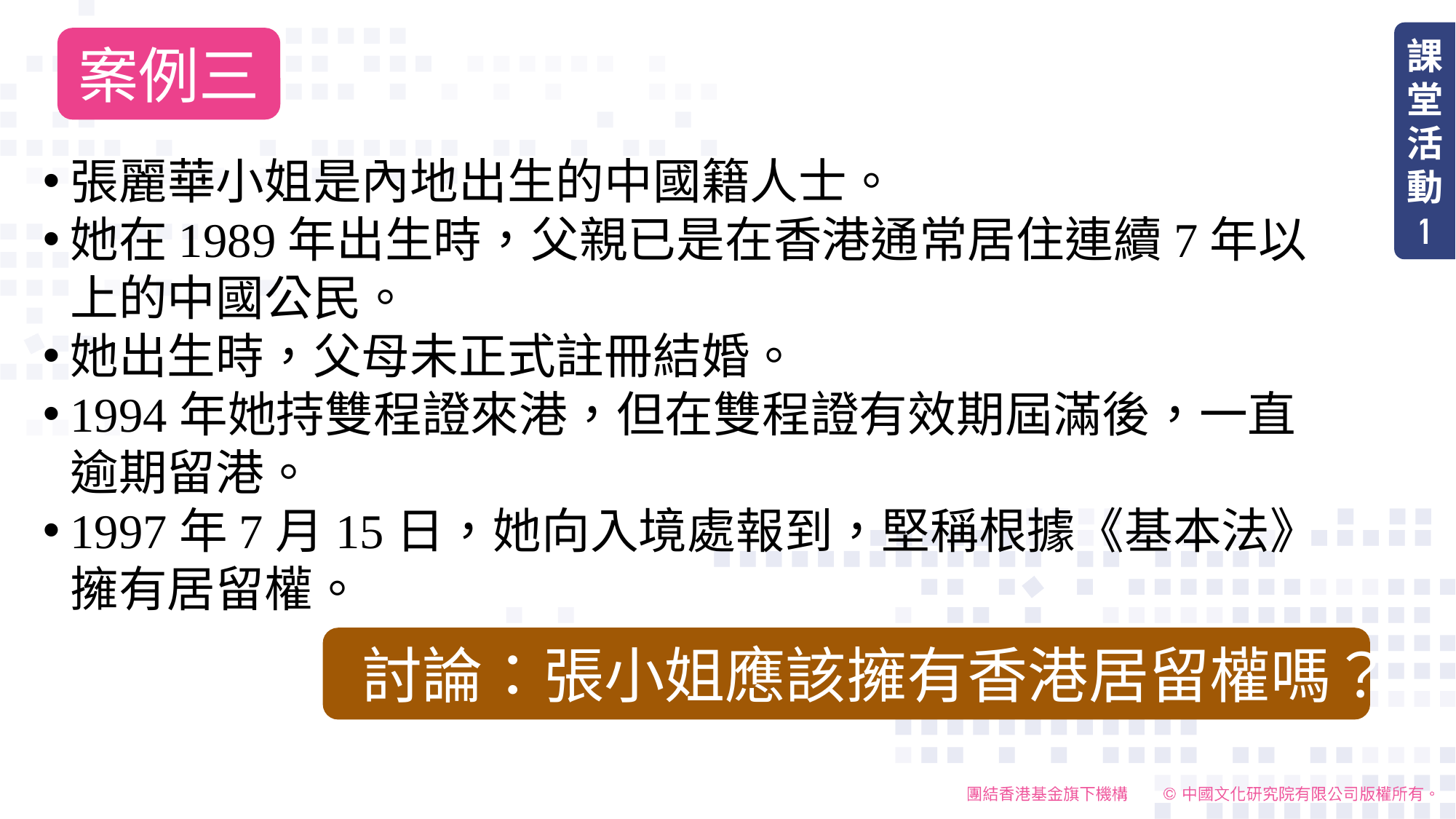

案例三
課堂活動
1

張麗華小姐是內地出生的中國籍人士。
她在1989年出生時，父親已是在香港通常居住連續7年以上的中國公民。
她出生時，父母未正式註冊結婚。
1994年她持雙程證來港，但在雙程證有效期屆滿後，一直逾期留港。
1997年7月15日，她向入境處報到，堅稱根據《基本法》擁有居留權。
討論：張小姐應該擁有香港居留權嗎？